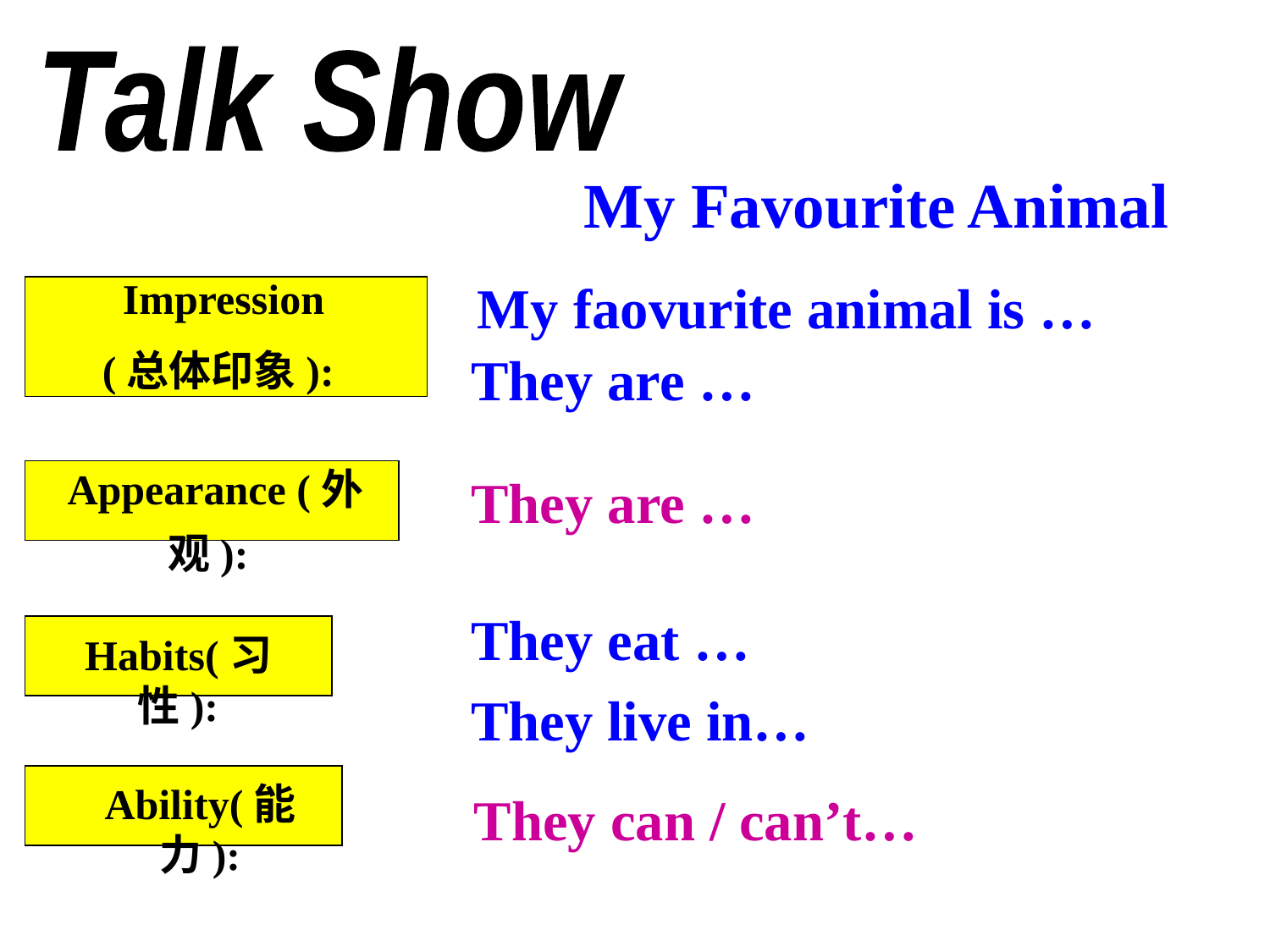

Talk Show
     My Favourite Animal
 Impression
(总体印象):

My faovurite animal is …
They are …
Appearance (外观):

They are …

They eat …

Habits(习性):
They live in…

Ability(能力):
They can / can’t…